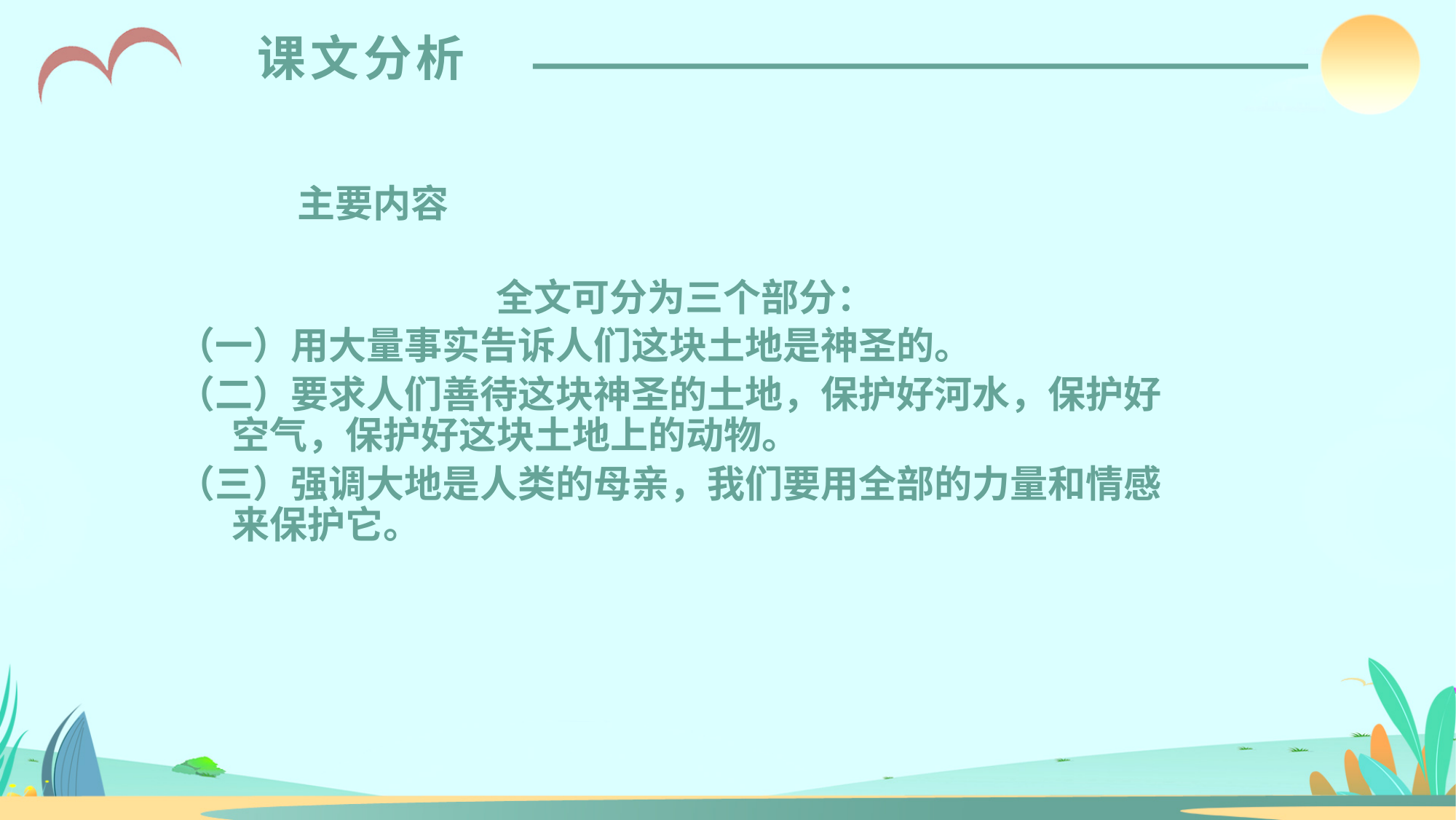

课文分析

主要内容
全文可分为三个部分：
（一）用大量事实告诉人们这块土地是神圣的。
（二）要求人们善待这块神圣的土地，保护好河水，保护好空气，保护好这块土地上的动物。
（三）强调大地是人类的母亲，我们要用全部的力量和情感来保护它。